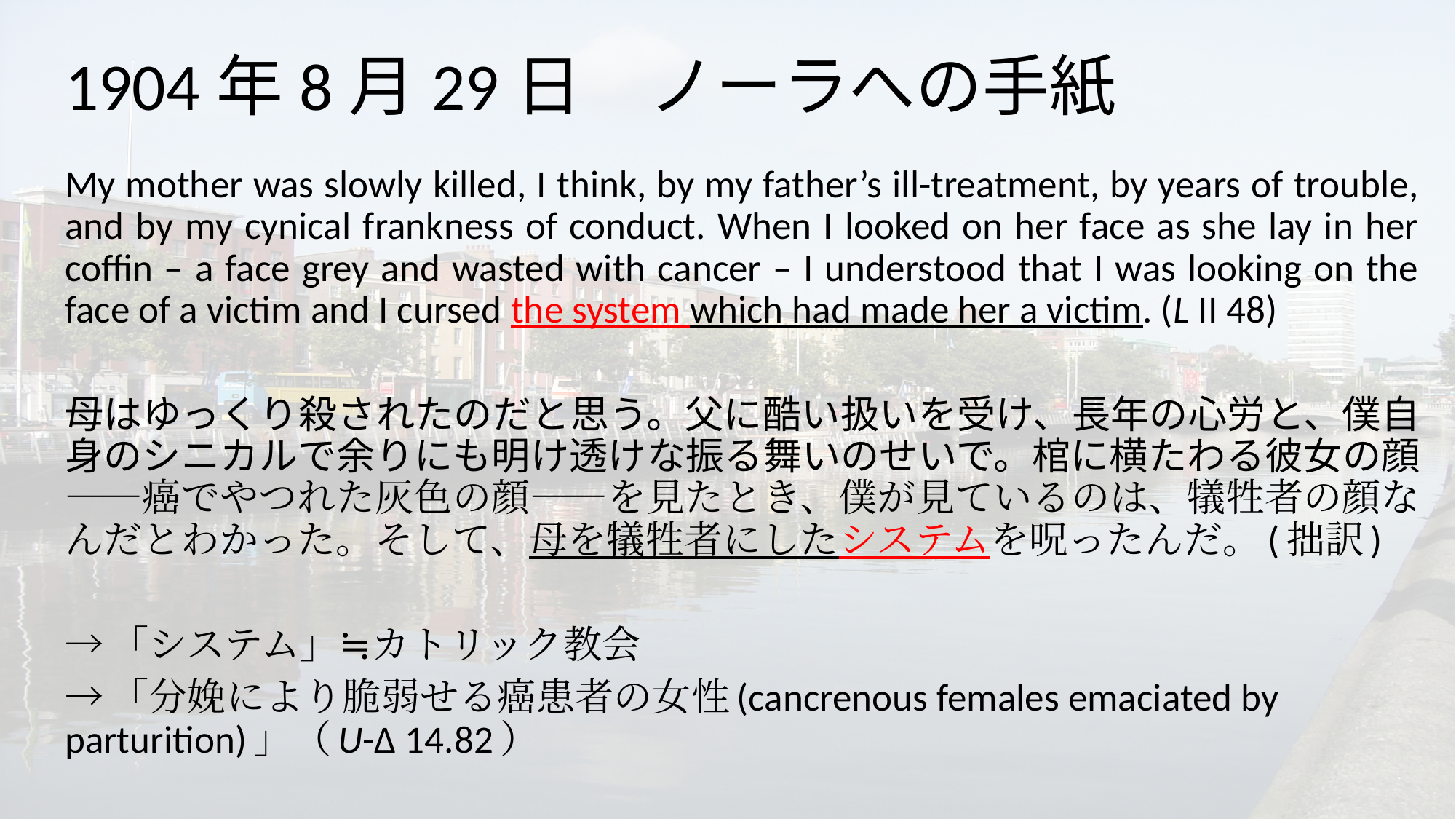

# 1904年8月29日　ノーラへの手紙
My mother was slowly killed, I think, by my father’s ill-treatment, by years of trouble, and by my cynical frankness of conduct. When I looked on her face as she lay in her coffin – a face grey and wasted with cancer – I understood that I was looking on the face of a victim and I cursed the system which had made her a victim. (L II 48)

母はゆっくり殺されたのだと思う。父に酷い扱いを受け、長年の心労と、僕自身のシニカルで余りにも明け透けな振る舞いのせいで。棺に横たわる彼女の顔――癌でやつれた灰色の顔――を見たとき、僕が見ているのは、犠牲者の顔なんだとわかった。そして、母を犠牲者にしたシステムを呪ったんだ。(拙訳)

→「システム」≒カトリック教会
→「分娩により脆弱せる癌患者の女性(cancrenous females emaciated by parturition)」（U-Δ 14.82）